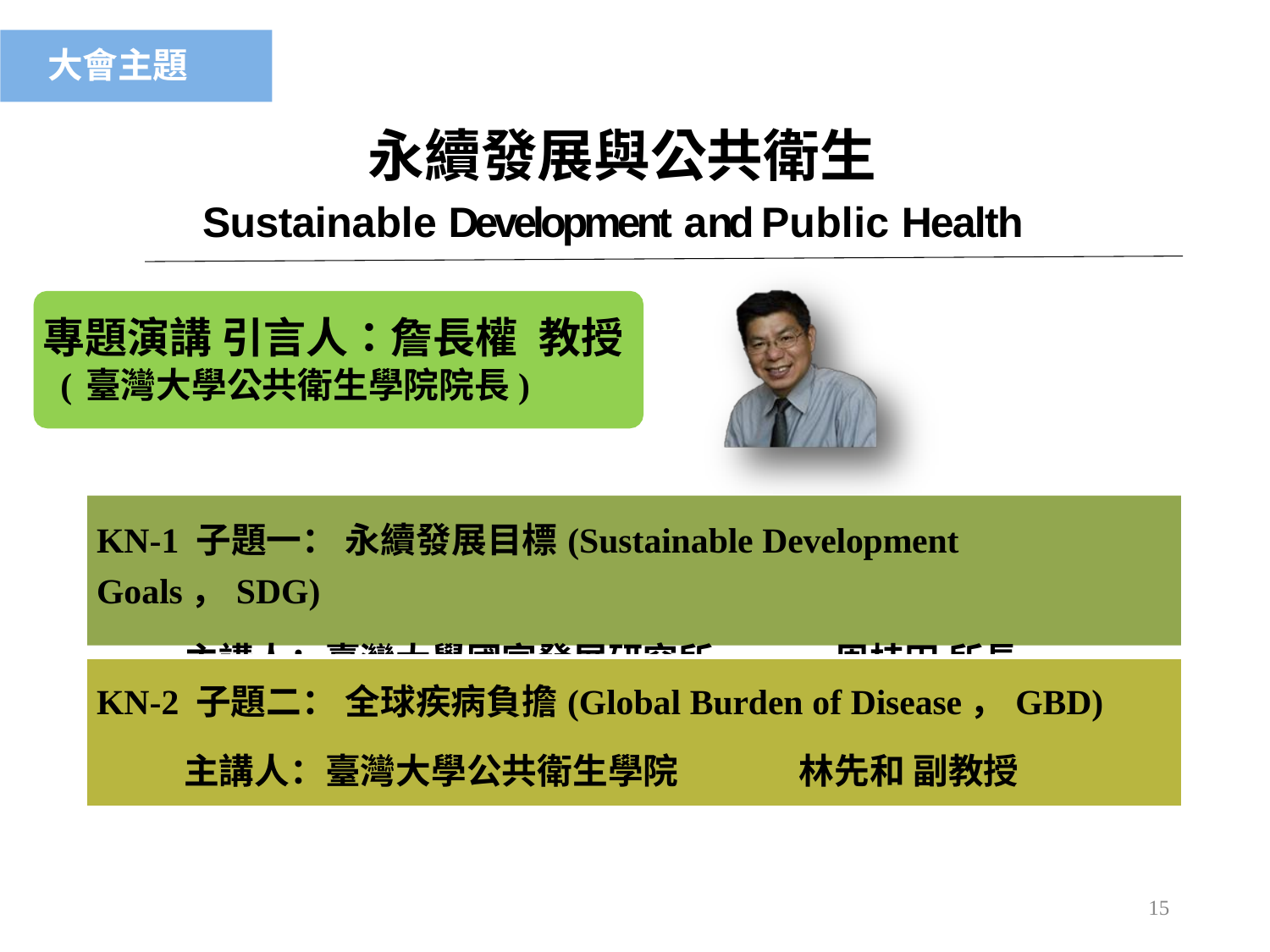

大會主題
# 永續發展與公共衛生
Sustainable Development  and Public Health

專題演講 引言人：詹長權	教授
(臺灣大學公共衛生學院院長)
| KN-1 子題一： 永續發展目標(Sustainable Development Goals，SDG) 主講人：臺灣大學國家發展研究所 周桂田 所長 |
| --- |
| KN-2 子題二： 全球疾病負擔(Global Burden of Disease，GBD) 主講人：臺灣大學公共衛生學院 林先和 副教授 |

15